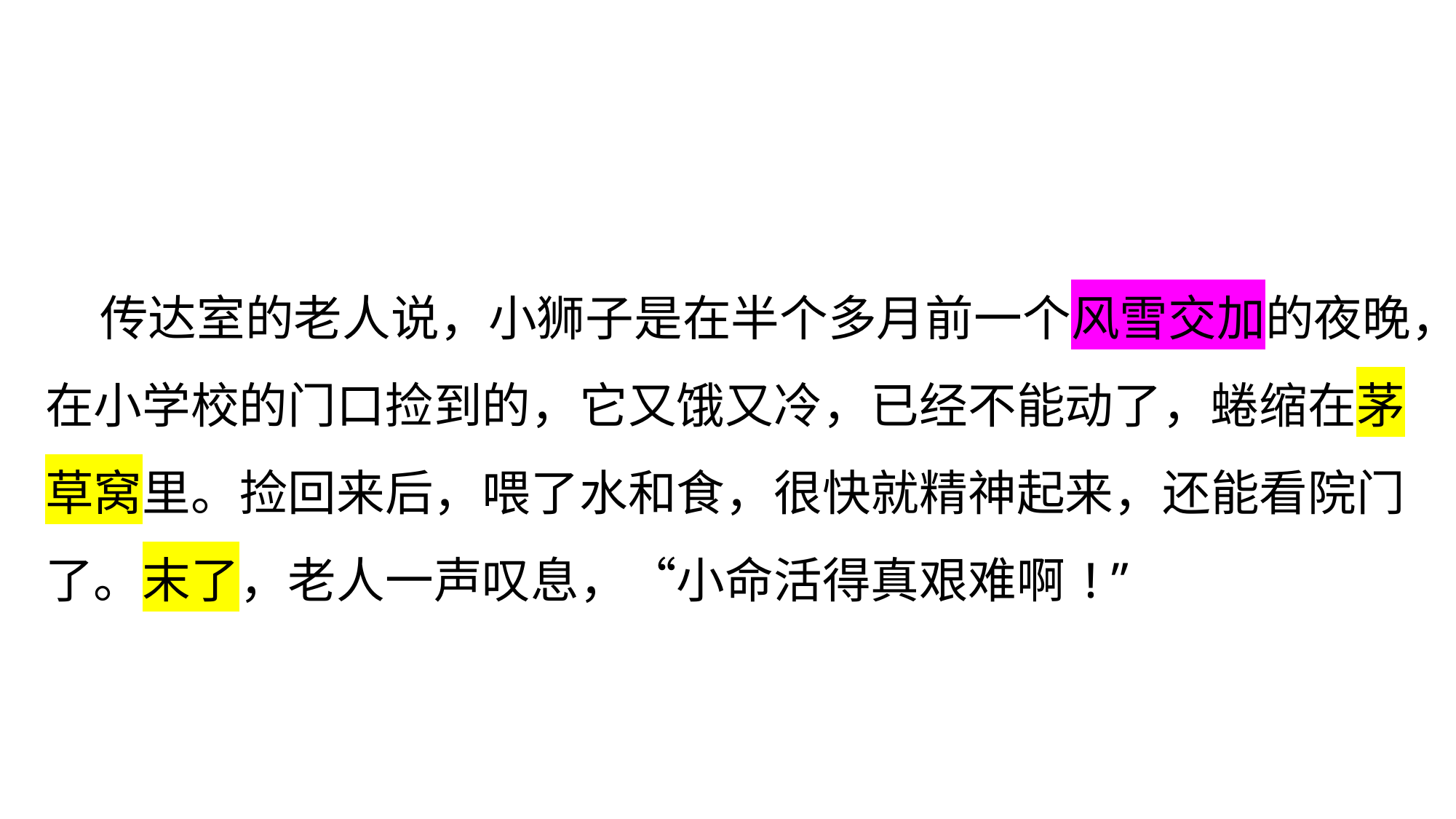

传达室的老人说，小狮子是在半个多月前一个风雪交加的夜晚，在小学校的门口捡到的，它又饿又冷，已经不能动了，蜷缩在茅草窝里。捡回来后，喂了水和食，很快就精神起来，还能看院门了。末了，老人一声叹息，“小命活得真艰难啊!”